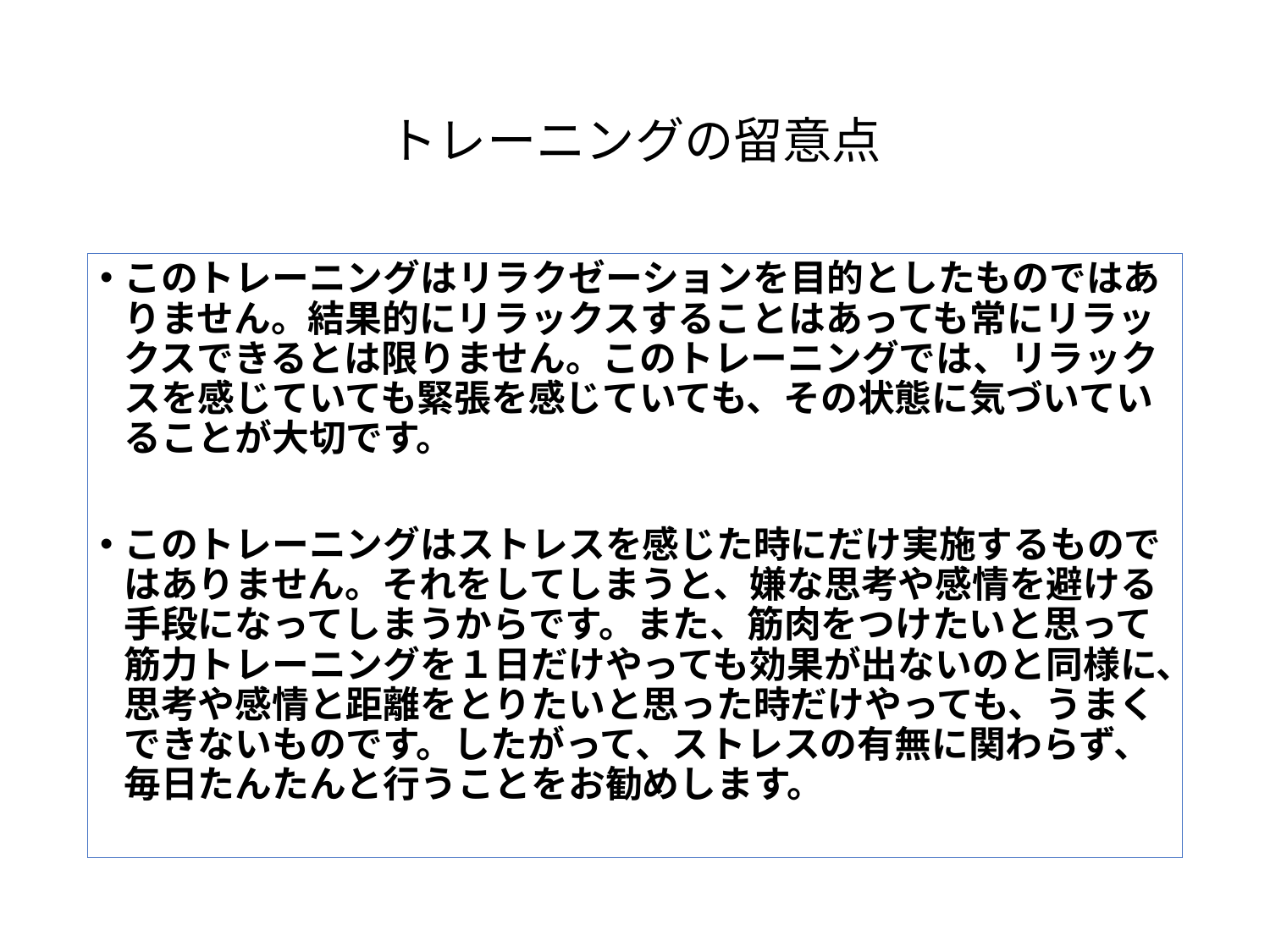

# トレーニングの留意点
このトレーニングはリラクゼーションを目的としたものではありません。結果的にリラックスすることはあっても常にリラックスできるとは限りません。このトレーニングでは、リラックスを感じていても緊張を感じていても、その状態に気づいていることが大切です。

このトレーニングはストレスを感じた時にだけ実施するものではありません。それをしてしまうと、嫌な思考や感情を避ける手段になってしまうからです。また、筋肉をつけたいと思って筋力トレーニングを１日だけやっても効果が出ないのと同様に、思考や感情と距離をとりたいと思った時だけやっても、うまくできないものです。したがって、ストレスの有無に関わらず、毎日たんたんと行うことをお勧めします。